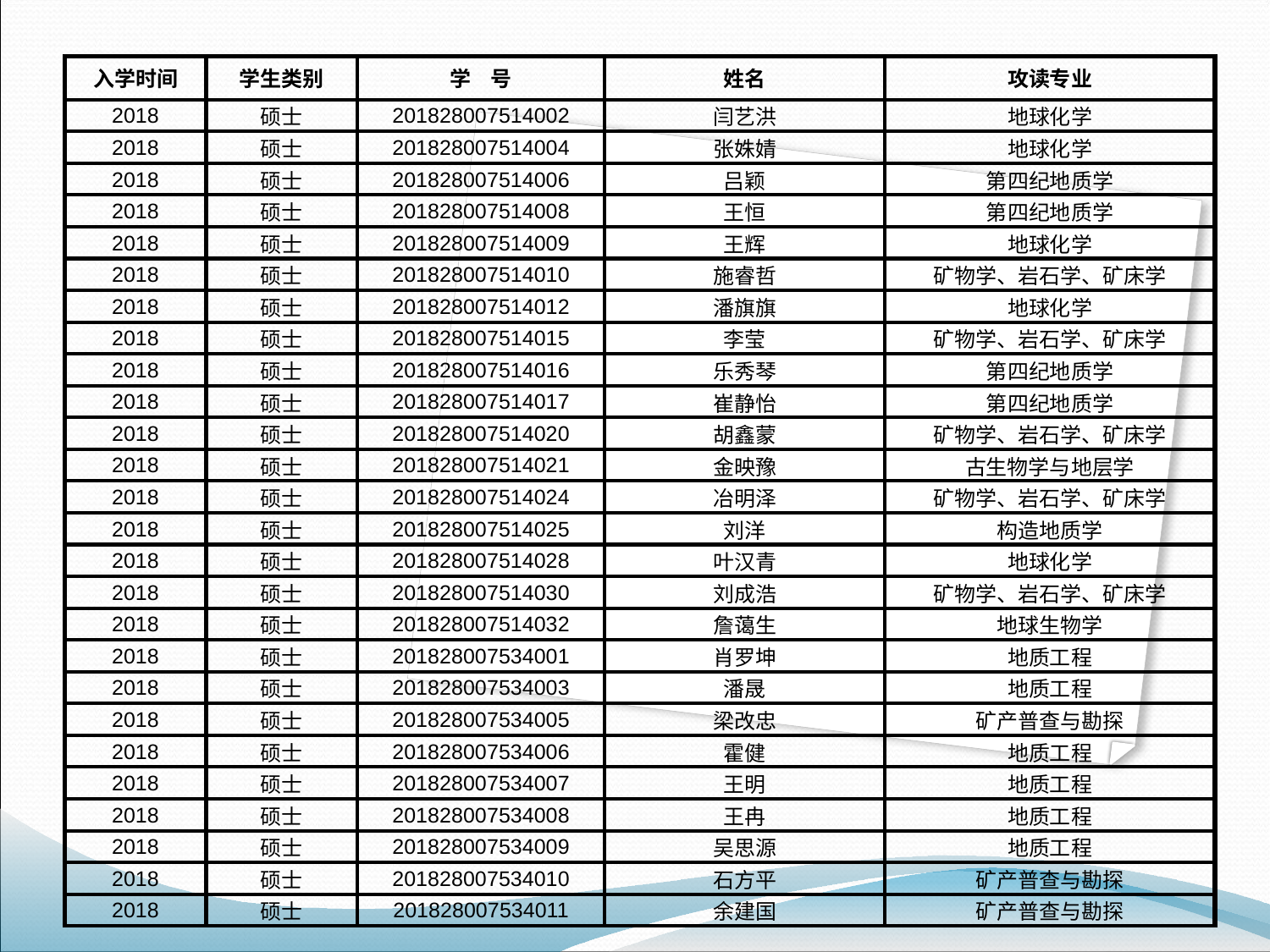

| 入学时间 | 学生类别 | 学 号 | 姓名 | 攻读专业 |
| --- | --- | --- | --- | --- |
| 2018 | 硕士 | 201828007514002 | 闫艺洪 | 地球化学 |
| 2018 | 硕士 | 201828007514004 | 张姝婧 | 地球化学 |
| 2018 | 硕士 | 201828007514006 | 吕颖 | 第四纪地质学 |
| 2018 | 硕士 | 201828007514008 | 王恒 | 第四纪地质学 |
| 2018 | 硕士 | 201828007514009 | 王辉 | 地球化学 |
| 2018 | 硕士 | 201828007514010 | 施睿哲 | 矿物学、岩石学、矿床学 |
| 2018 | 硕士 | 201828007514012 | 潘旗旗 | 地球化学 |
| 2018 | 硕士 | 201828007514015 | 李莹 | 矿物学、岩石学、矿床学 |
| 2018 | 硕士 | 201828007514016 | 乐秀琴 | 第四纪地质学 |
| 2018 | 硕士 | 201828007514017 | 崔静怡 | 第四纪地质学 |
| 2018 | 硕士 | 201828007514020 | 胡鑫蒙 | 矿物学、岩石学、矿床学 |
| 2018 | 硕士 | 201828007514021 | 金映豫 | 古生物学与地层学 |
| 2018 | 硕士 | 201828007514024 | 冶明泽 | 矿物学、岩石学、矿床学 |
| 2018 | 硕士 | 201828007514025 | 刘洋 | 构造地质学 |
| 2018 | 硕士 | 201828007514028 | 叶汉青 | 地球化学 |
| 2018 | 硕士 | 201828007514030 | 刘成浩 | 矿物学、岩石学、矿床学 |
| 2018 | 硕士 | 201828007514032 | 詹蔼生 | 地球生物学 |
| 2018 | 硕士 | 201828007534001 | 肖罗坤 | 地质工程 |
| 2018 | 硕士 | 201828007534003 | 潘晟 | 地质工程 |
| 2018 | 硕士 | 201828007534005 | 梁改忠 | 矿产普查与勘探 |
| 2018 | 硕士 | 201828007534006 | 霍健 | 地质工程 |
| 2018 | 硕士 | 201828007534007 | 王明 | 地质工程 |
| 2018 | 硕士 | 201828007534008 | 王冉 | 地质工程 |
| 2018 | 硕士 | 201828007534009 | 吴思源 | 地质工程 |
| 2018 | 硕士 | 201828007534010 | 石方平 | 矿产普查与勘探 |
| 2018 | 硕士 | 201828007534011 | 余建国 | 矿产普查与勘探 |